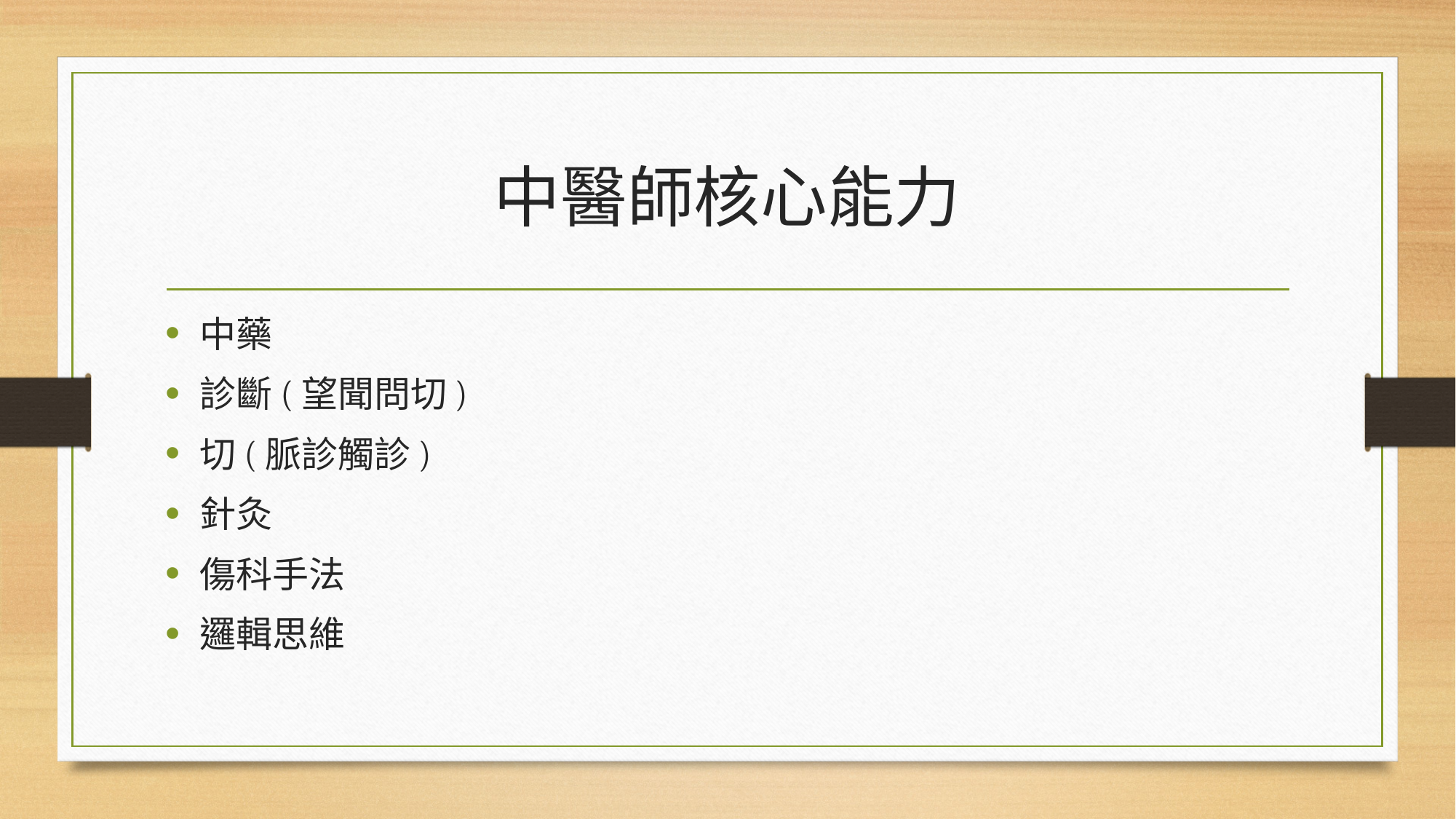

# 中醫師核心能力
中藥
診斷(望聞問切)
切(脈診觸診)
針灸
傷科手法
邏輯思維